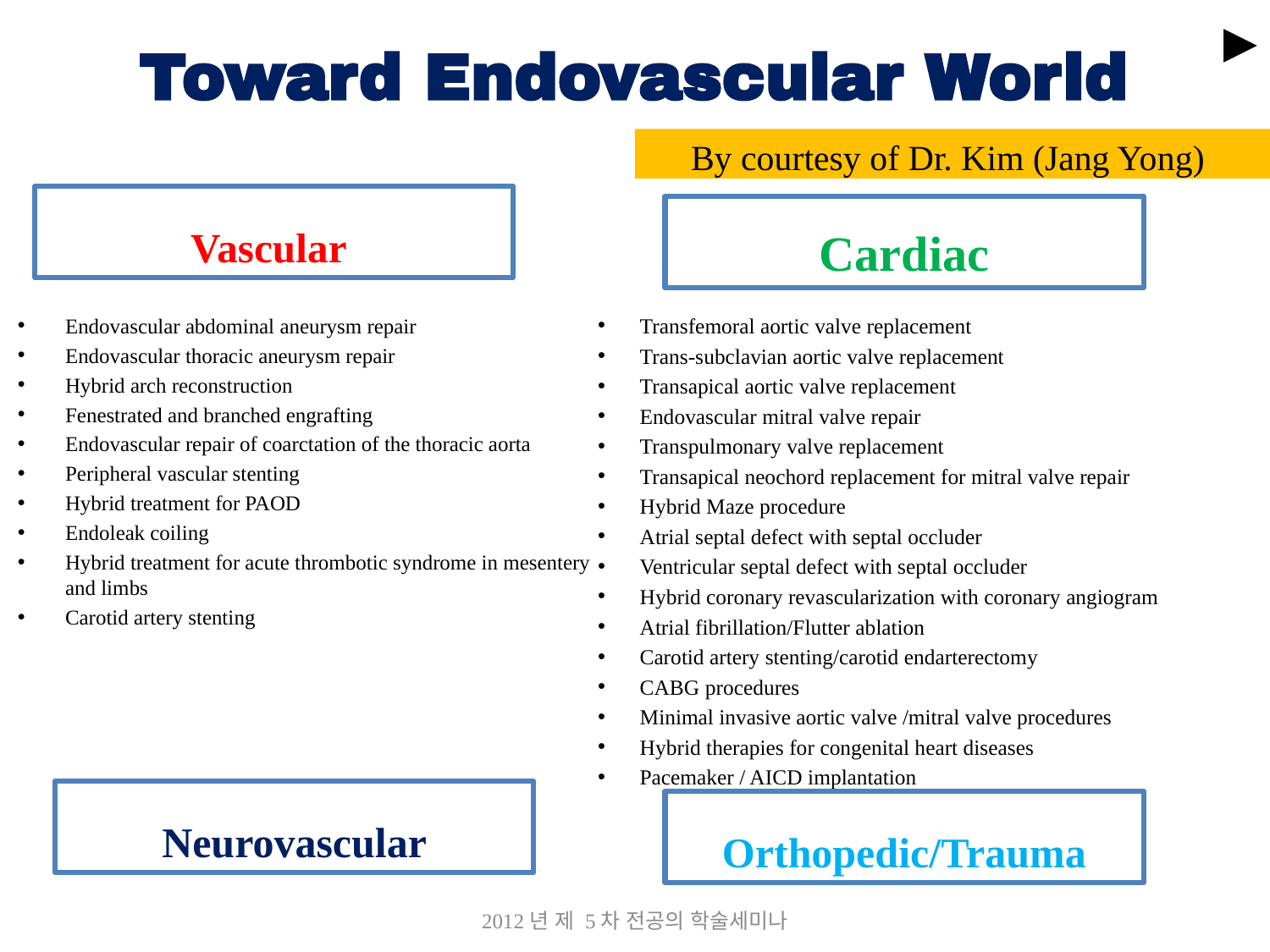

# Toward Endovascular World
►
By courtesy of Dr. Kim (Jang Yong)

Vascular
Cardiac
Endovascular abdominal aneurysm repair
Endovascular thoracic aneurysm repair
Hybrid arch reconstruction
Fenestrated and branched engrafting
Endovascular repair of coarctation of the thoracic aorta
Peripheral vascular stenting
Hybrid treatment for PAOD
Endoleak coiling
Hybrid treatment for acute thrombotic syndrome in mesentery and limbs
Carotid artery stenting
Transfemoral aortic valve replacement
Trans-subclavian aortic valve replacement
Transapical aortic valve replacement
Endovascular mitral valve repair
Transpulmonary valve replacement
Transapical neochord replacement for mitral valve repair
Hybrid Maze procedure
Atrial septal defect with septal occluder
Ventricular septal defect with septal occluder
Hybrid coronary revascularization with coronary angiogram
Atrial fibrillation/Flutter ablation
Carotid artery stenting/carotid endarterectomy
CABG procedures
Minimal invasive aortic valve /mitral valve procedures
Hybrid therapies for congenital heart diseases
Pacemaker / AICD implantation
Neurovascular
Orthopedic/Trauma
2012년 제 5차 전공의 학술세미나